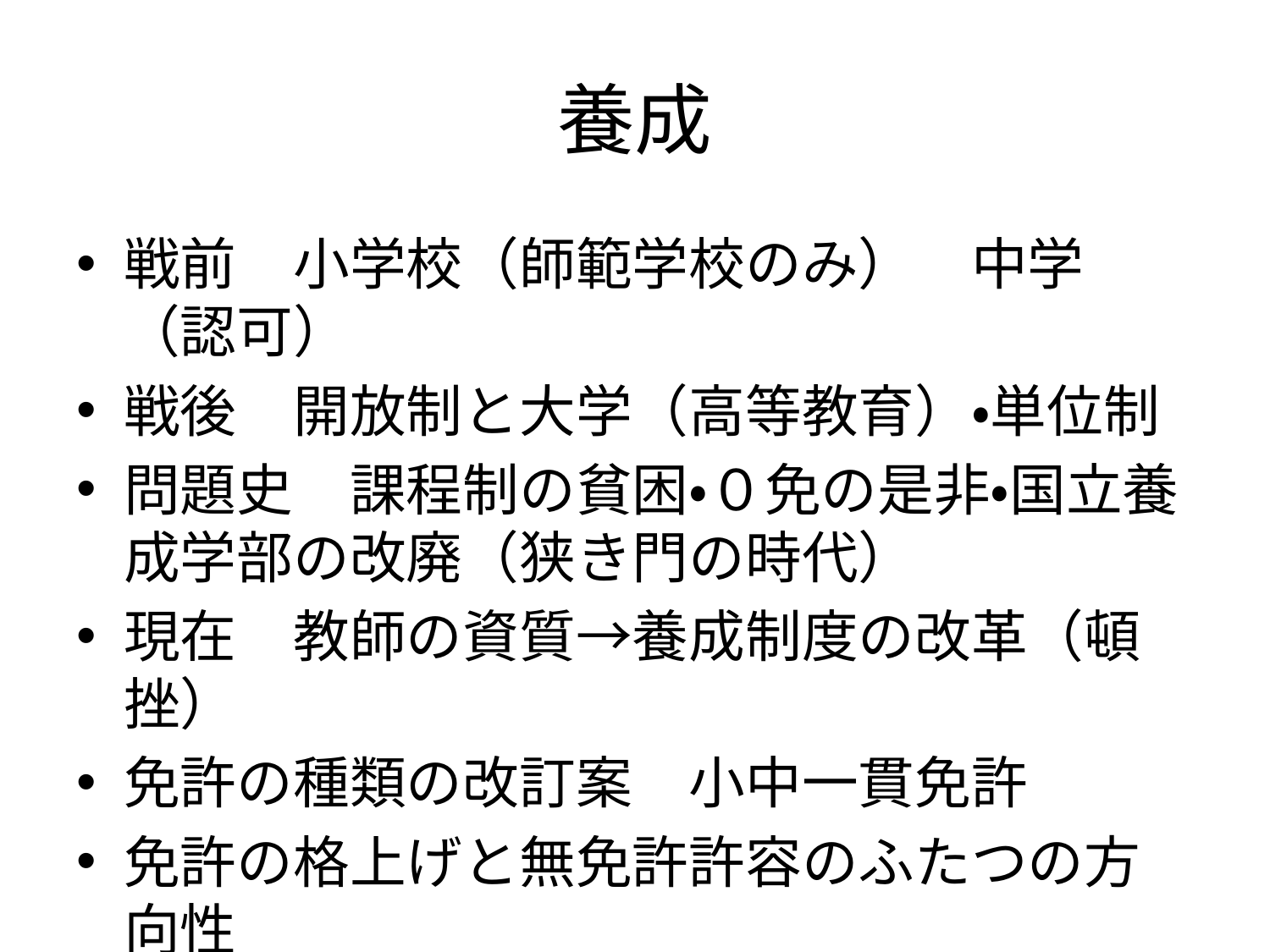

# 養成
戦前　小学校（師範学校のみ）　中学（認可）
戦後　開放制と大学（高等教育）・単位制
問題史　課程制の貧困・０免の是非・国立養成学部の改廃（狭き門の時代）
現在　教師の資質→養成制度の改革（頓挫）
免許の種類の改訂案　小中一貫免許
免許の格上げと無免許許容のふたつの方向性